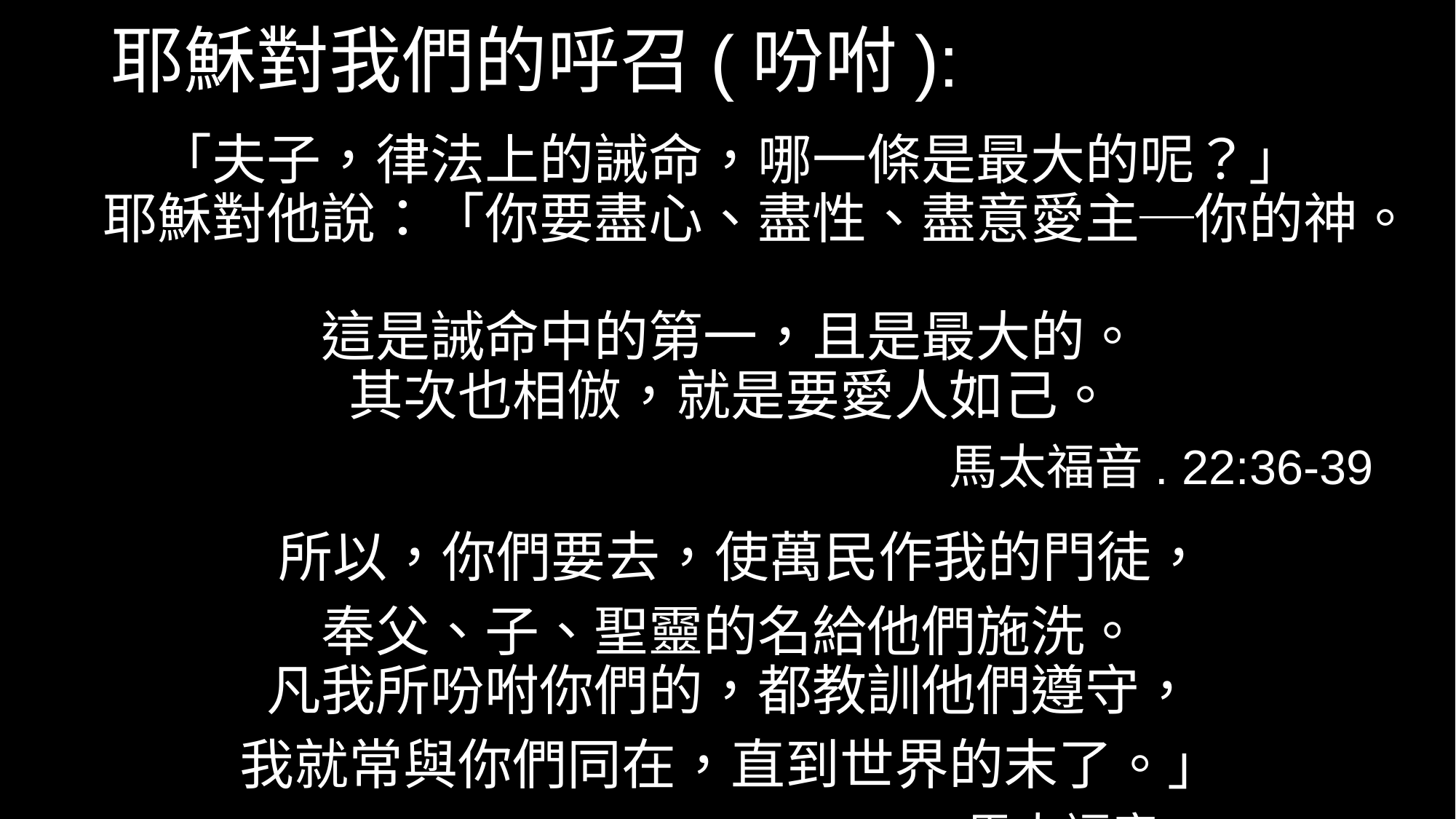

# 耶穌對我們的呼召(吩咐):
「夫子，律法上的誡命，哪一條是最大的呢？」
耶穌對他說：「你要盡心、盡性、盡意愛主─你的神。
這是誡命中的第一，且是最大的。
其次也相倣，就是要愛人如己。
馬太福音. 22:36-39

 所以，你們要去，使萬民作我的門徒，
奉父、子、聖靈的名給他們施洗。
凡我所吩咐你們的，都教訓他們遵守，
我就常與你們同在，直到世界的末了。」
馬太福音 28:19-20